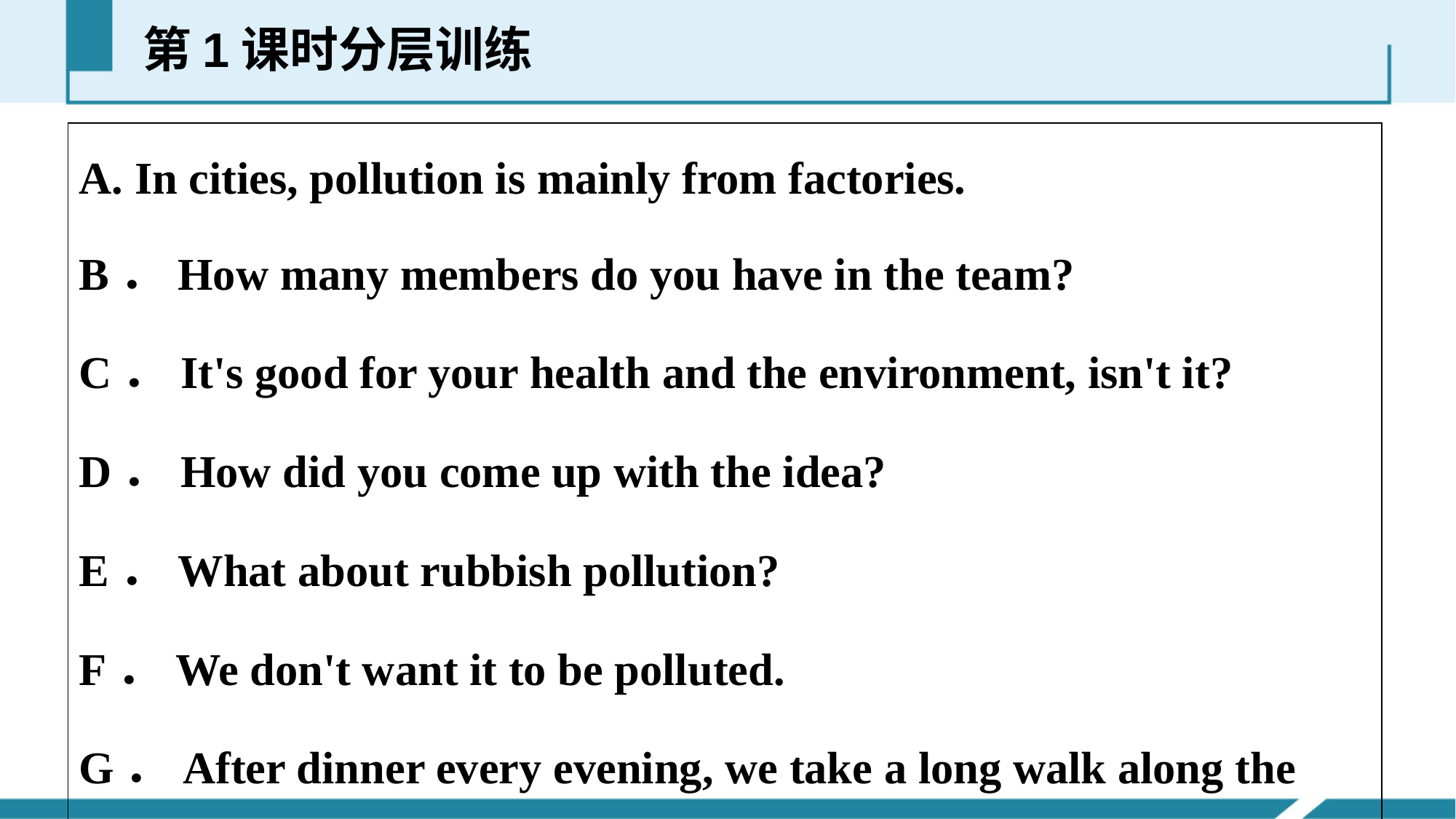

第1课时分层训练
| A. In cities, pollution is mainly from factories. B．How many members do you have in the team? C．It's good for your health and the environment, isn't it? D．How did you come up with the idea? E．What about rubbish pollution? F．We don't want it to be polluted. G．After dinner every evening, we take a long walk along the side of the river. |
| --- |